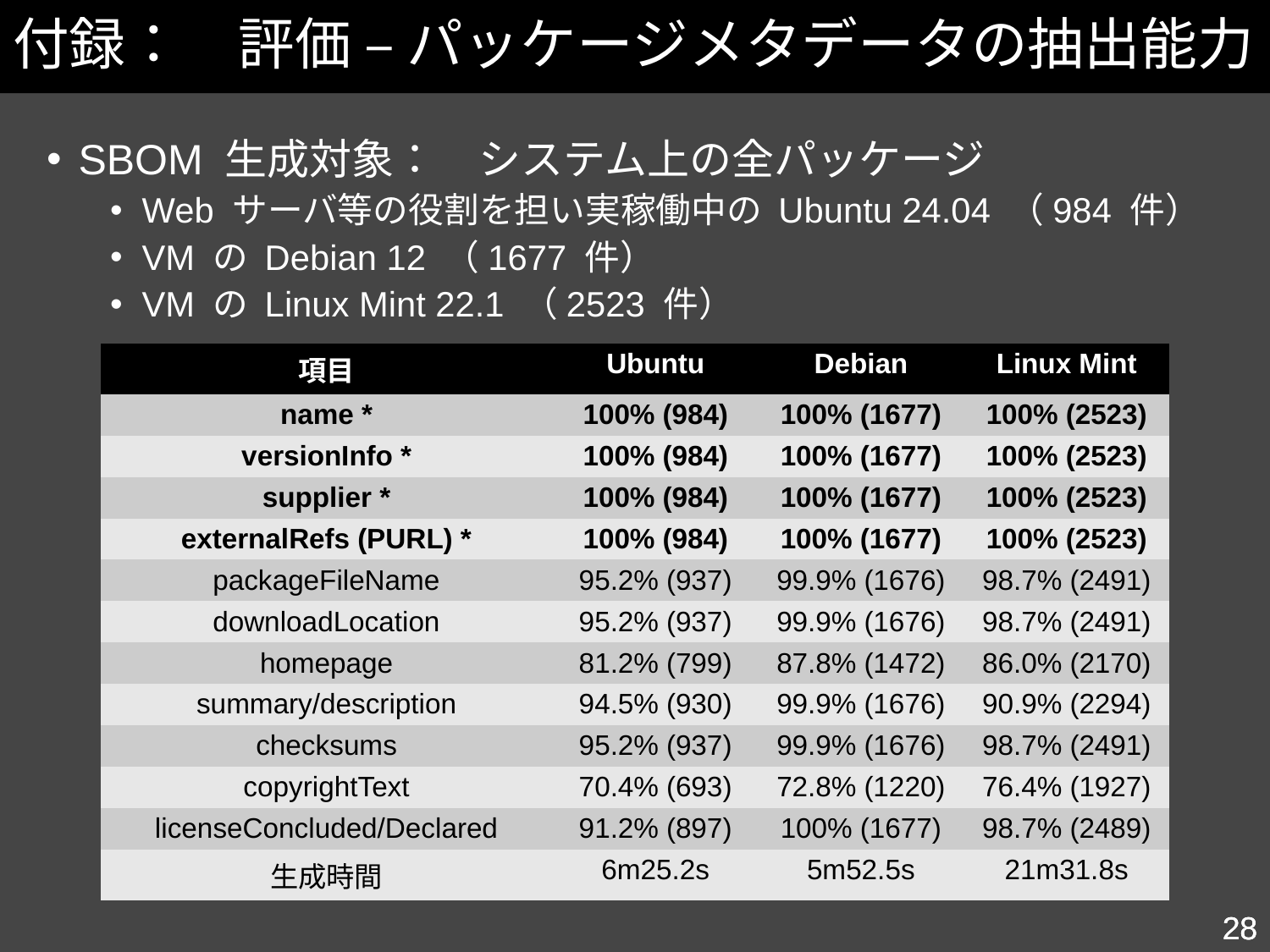

# 付録：　評価 – パッケージメタデータの抽出能力
SBOM 生成対象：　システム上の全パッケージ
Web サーバ等の役割を担い実稼働中の Ubuntu 24.04 （984 件）
VM の Debian 12 （1677 件）
VM の Linux Mint 22.1 （2523 件）
| 項目 | Ubuntu | Debian | Linux Mint |
| --- | --- | --- | --- |
| name \* | 100% (984) | 100% (1677) | 100% (2523) |
| versionInfo \* | 100% (984) | 100% (1677) | 100% (2523) |
| supplier \* | 100% (984) | 100% (1677) | 100% (2523) |
| externalRefs (PURL) \* | 100% (984) | 100% (1677) | 100% (2523) |
| packageFileName | 95.2% (937) | 99.9% (1676) | 98.7% (2491) |
| downloadLocation | 95.2% (937) | 99.9% (1676) | 98.7% (2491) |
| homepage | 81.2% (799) | 87.8% (1472) | 86.0% (2170) |
| summary/description | 94.5% (930) | 99.9% (1676) | 90.9% (2294) |
| checksums | 95.2% (937) | 99.9% (1676) | 98.7% (2491) |
| copyrightText | 70.4% (693) | 72.8% (1220) | 76.4% (1927) |
| licenseConcluded/Declared | 91.2% (897) | 100% (1677) | 98.7% (2489) |
| 生成時間 | 6m25.2s | 5m52.5s | 21m31.8s |